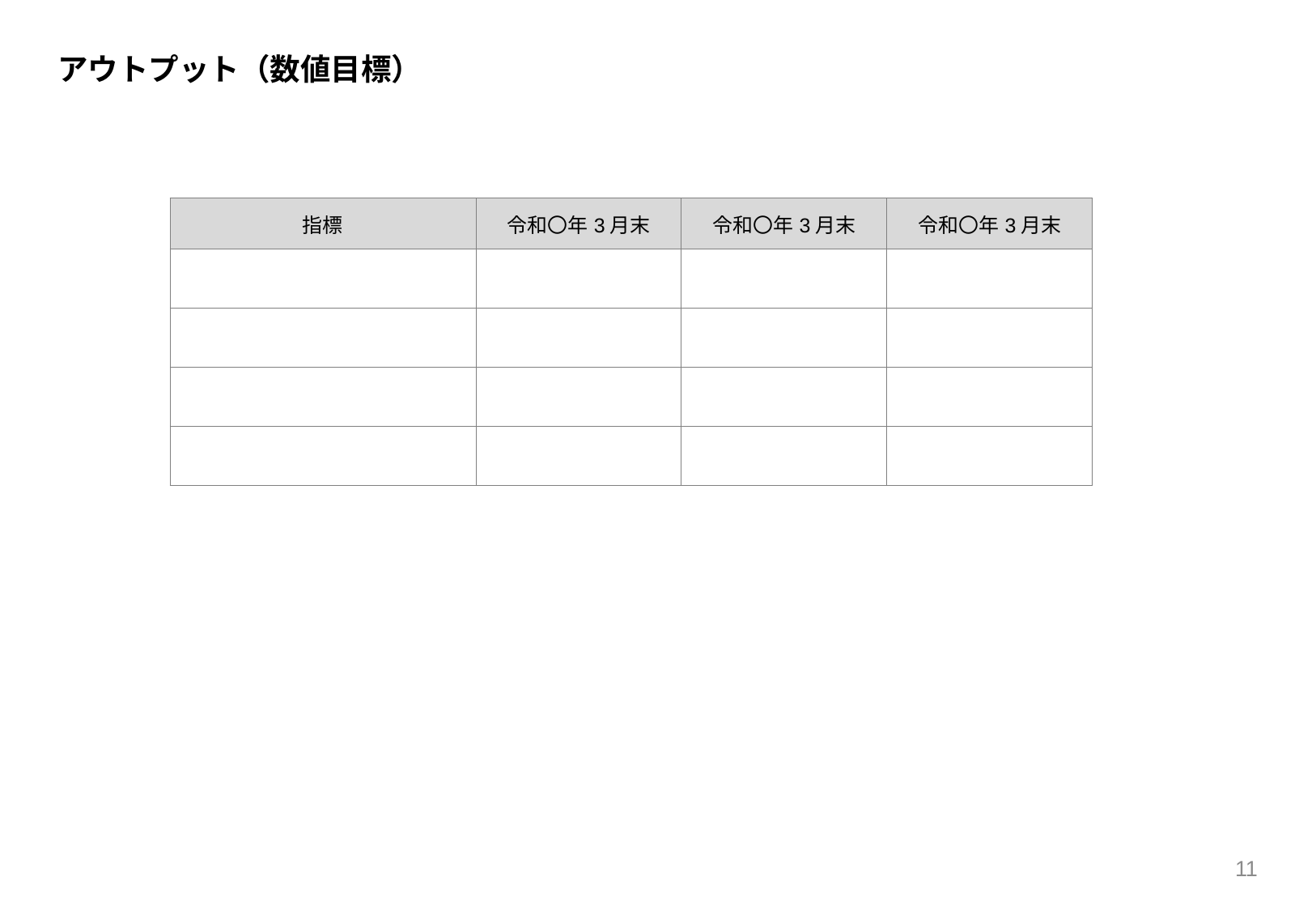

アウトプット（数値目標）
| 指標 | 令和〇年3月末 | 令和〇年3月末 | 令和〇年3月末 |
| --- | --- | --- | --- |
|  |  |  |  |
|  |  |  |  |
|  |  |  |  |
|  |  |  |  |
11